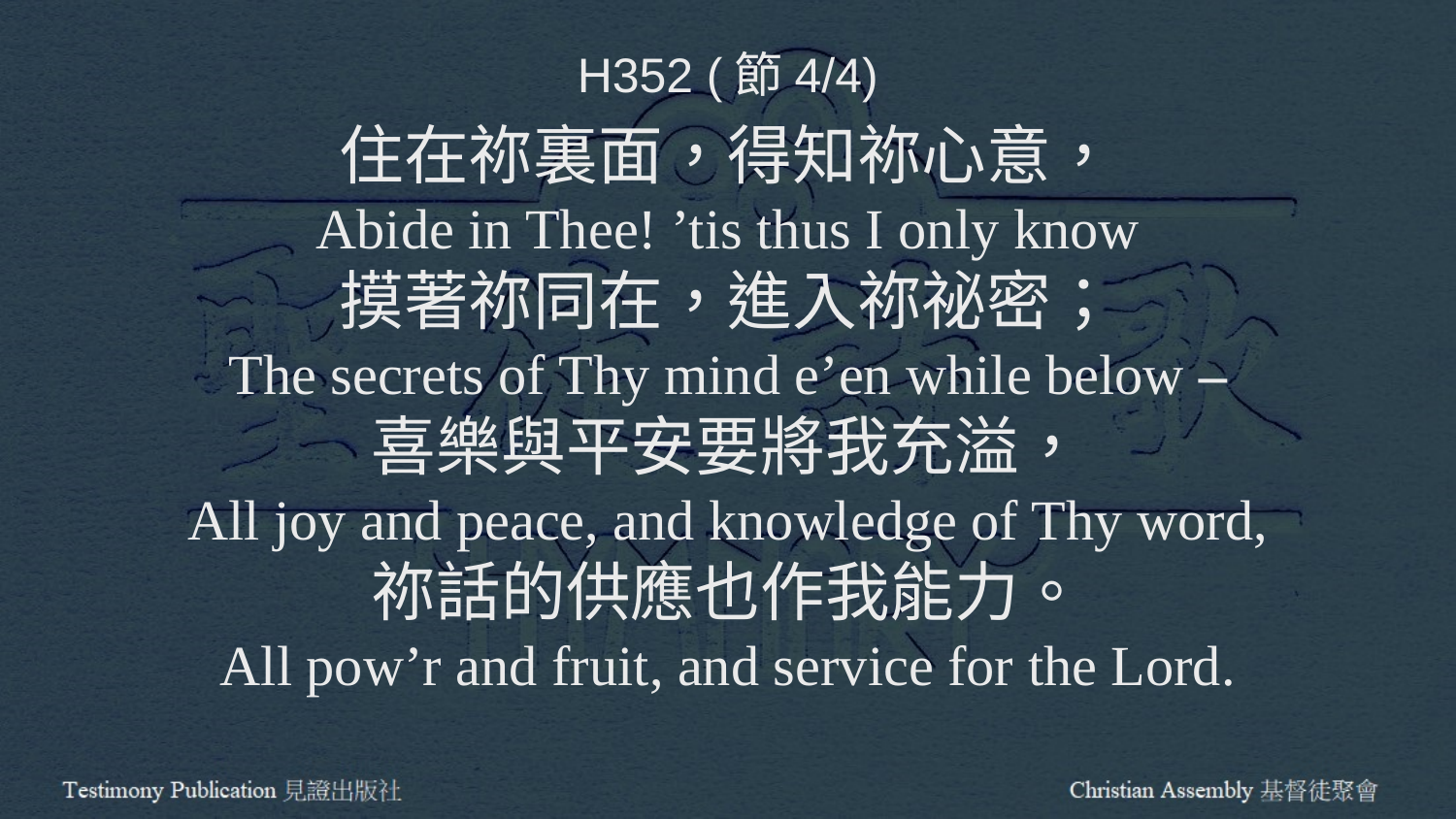

H352 (節4/4)
住在祢裏面，得知祢心意，
Abide in Thee! ’tis thus I only know
摸著祢同在，進入祢祕密；
The secrets of Thy mind e’en while below –
喜樂與平安要將我充溢，
All joy and peace, and knowledge of Thy word,
祢話的供應也作我能力。
All pow’r and fruit, and service for the Lord.